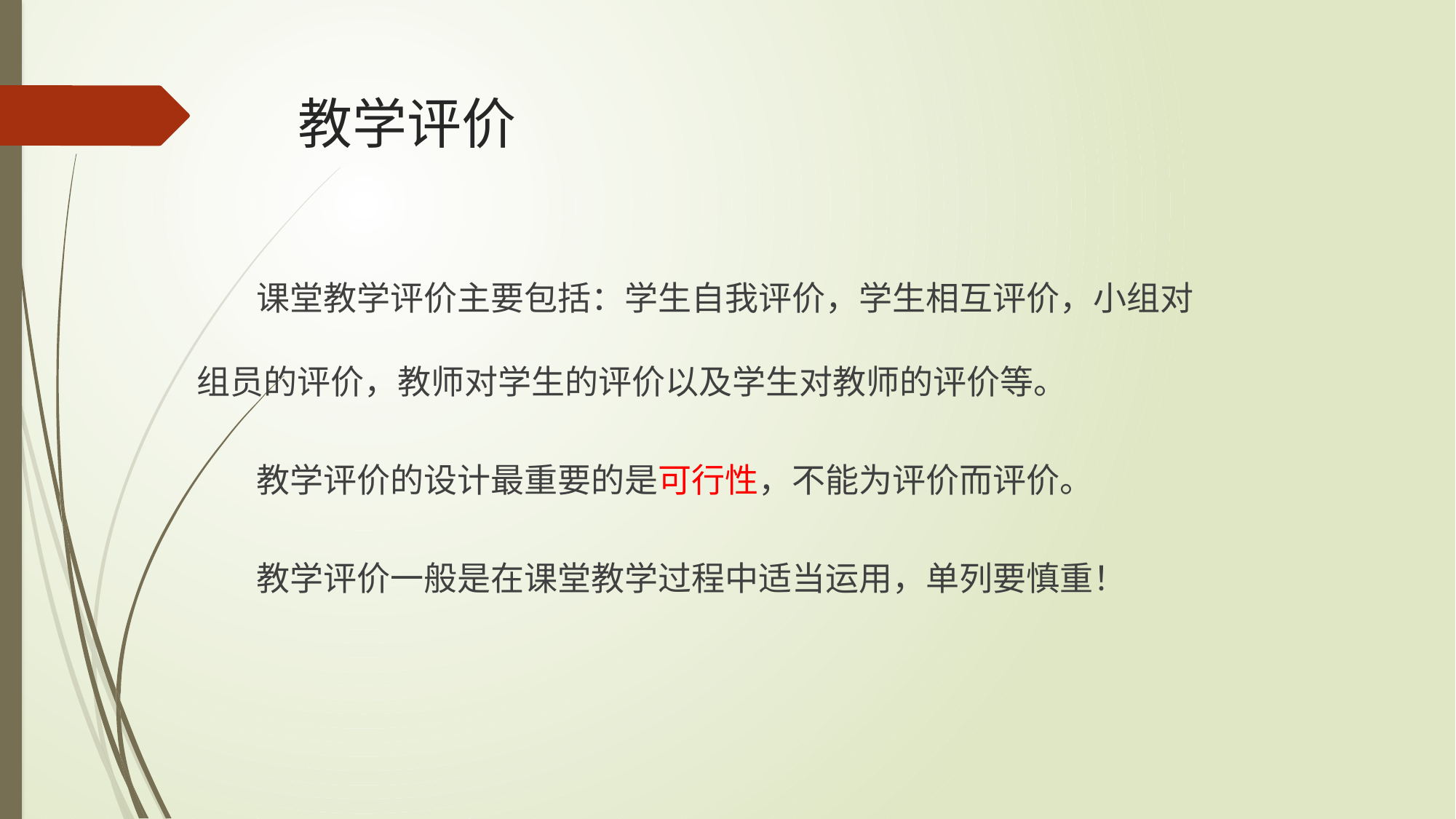

# 教学评价
       课堂教学评价主要包括：学生自我评价，学生相互评价，小组对组员的评价，教师对学生的评价以及学生对教师的评价等。
       教学评价的设计最重要的是可行性，不能为评价而评价。
       教学评价一般是在课堂教学过程中适当运用，单列要慎重！